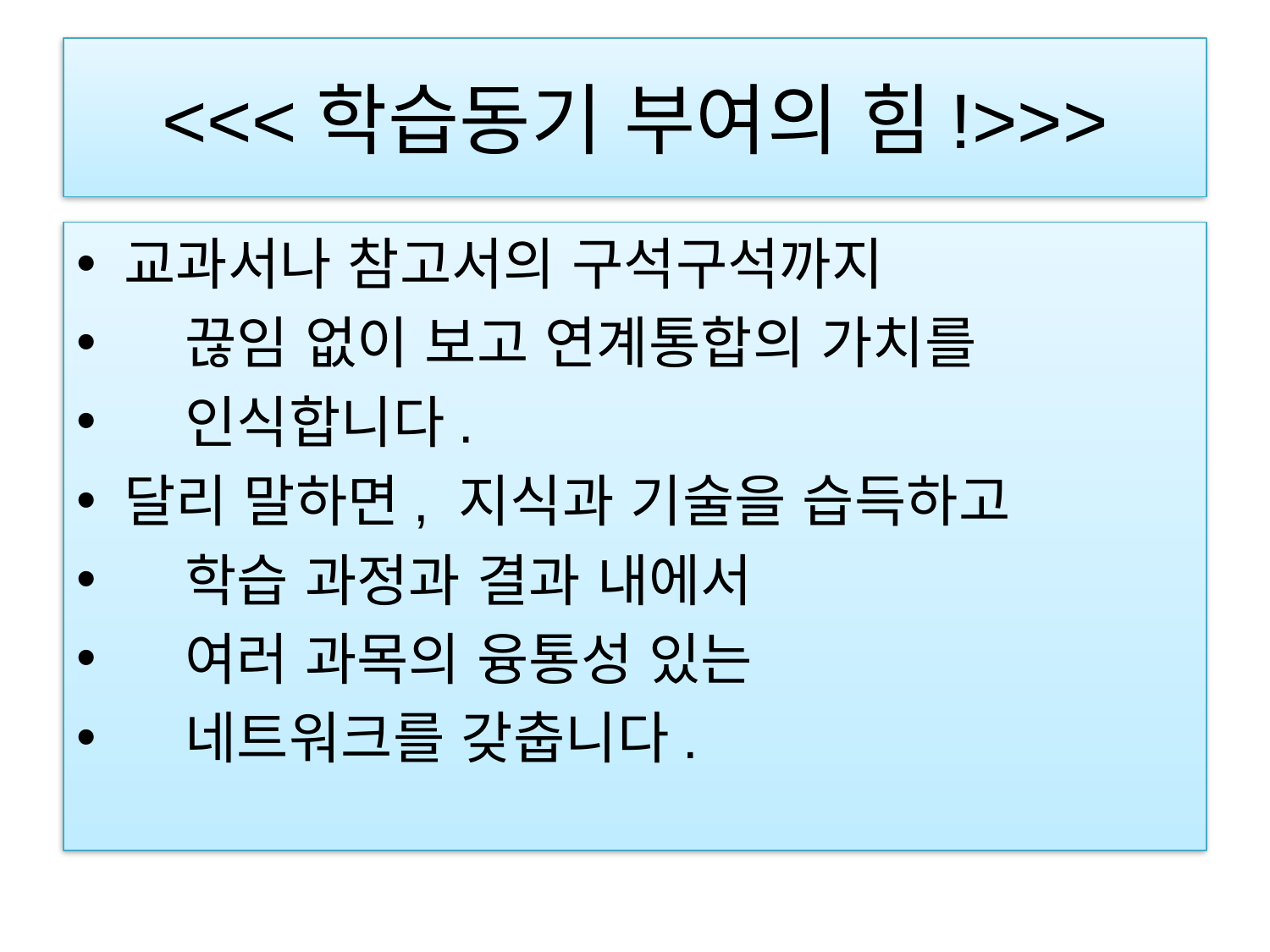

# <<<학습동기 부여의 힘!>>>
교과서나 참고서의 구석구석까지
   끊임 없이 보고 연계통합의 가치를
   인식합니다.
달리 말하면, 지식과 기술을 습득하고
   학습 과정과 결과 내에서
   여러 과목의 융통성 있는
   네트워크를 갖춥니다.